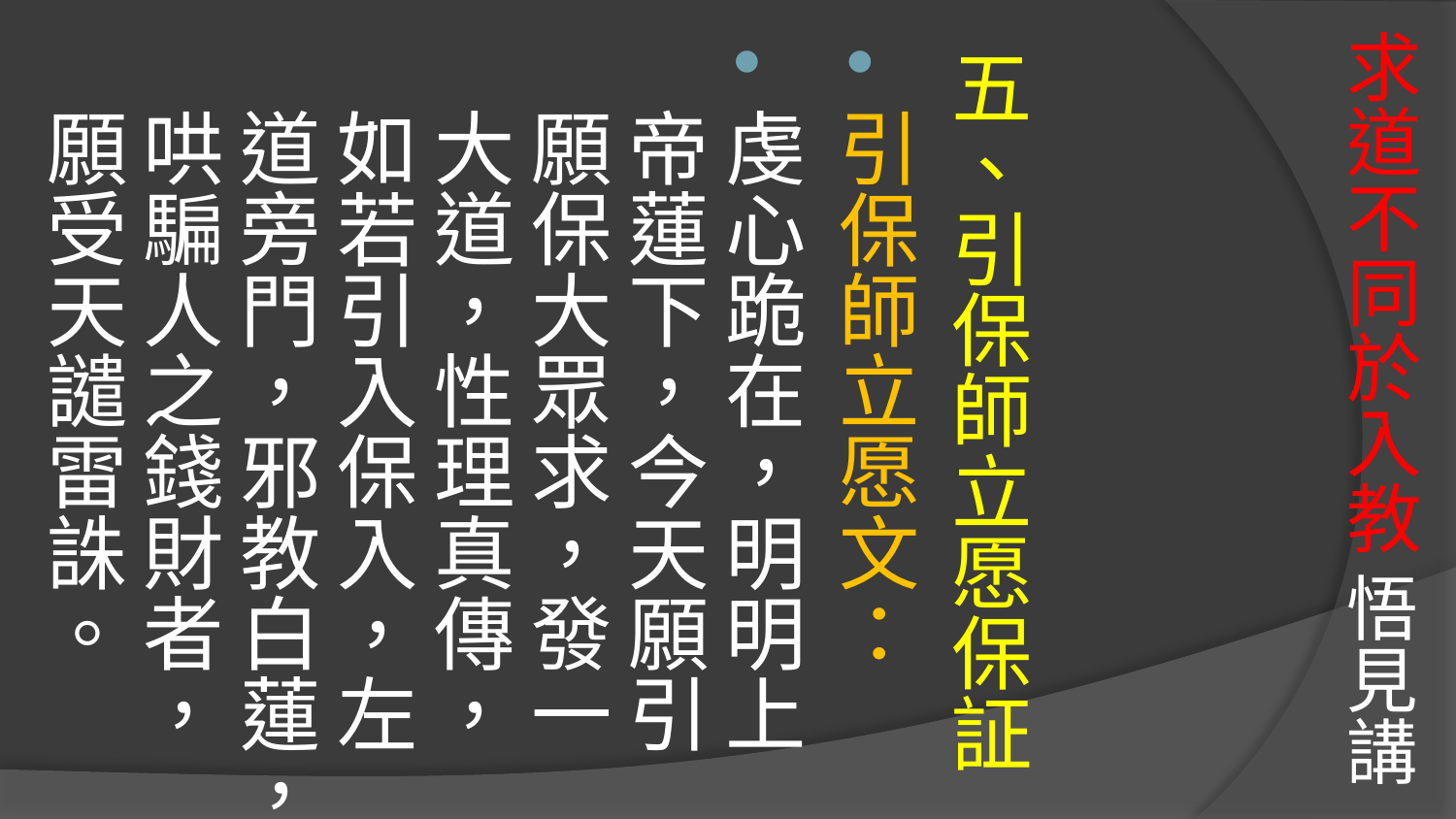

# 求道不同於入教 悟見講
五、引保師立愿保証
引保師立愿文：
虔心跪在，明明上帝蓮下，今天願引願保大眾求，發一大道，性理真傳，
如若引入保入，左道旁門，邪教白蓮，哄騙人之錢財者，願受天譴雷誅。